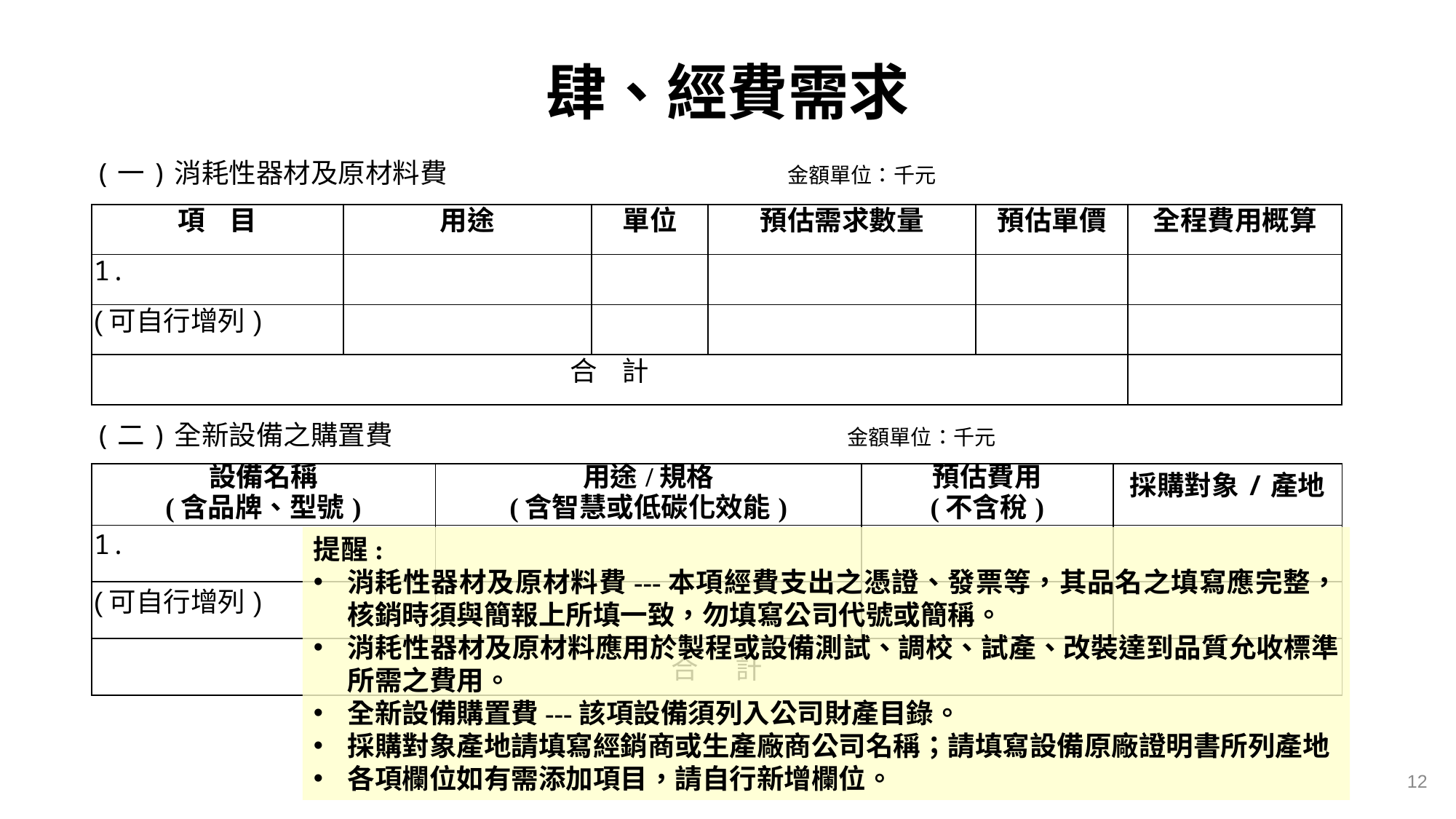

# 肆、經費需求
(一)消耗性器材及原材料費                                                       金額單位：千元

(二)全新設備之購置費                                          　　　　　　     金額單位：千元

| 項 目 | 用途 | 單位 | 預估需求數量 | 預估單價 | 全程費用概算 |
| --- | --- | --- | --- | --- | --- |
| 1. |  |  |  |  |  |
| (可自行增列) |  |  |  |  |  |
| 合 計 |  |  |  |  |  |
| 設備名稱 (含品牌、型號) | 用途/規格 (含智慧或低碳化效能) | 預估費用 (不含稅) | 採購對象/產地 |
| --- | --- | --- | --- |
| 1. |  |  |  |
| (可自行增列) |  |  |  |
| 合 計 |  |  |  |
提醒:
消耗性器材及原材料費---本項經費支出之憑證、發票等，其品名之填寫應完整，核銷時須與簡報上所填一致，勿填寫公司代號或簡稱。
消耗性器材及原材料應用於製程或設備測試、調校、試產、改裝達到品質允收標準所需之費用。
全新設備購置費---該項設備須列入公司財產目錄。
採購對象產地請填寫經銷商或生產廠商公司名稱；請填寫設備原廠證明書所列產地
各項欄位如有需添加項目，請自行新增欄位。
12